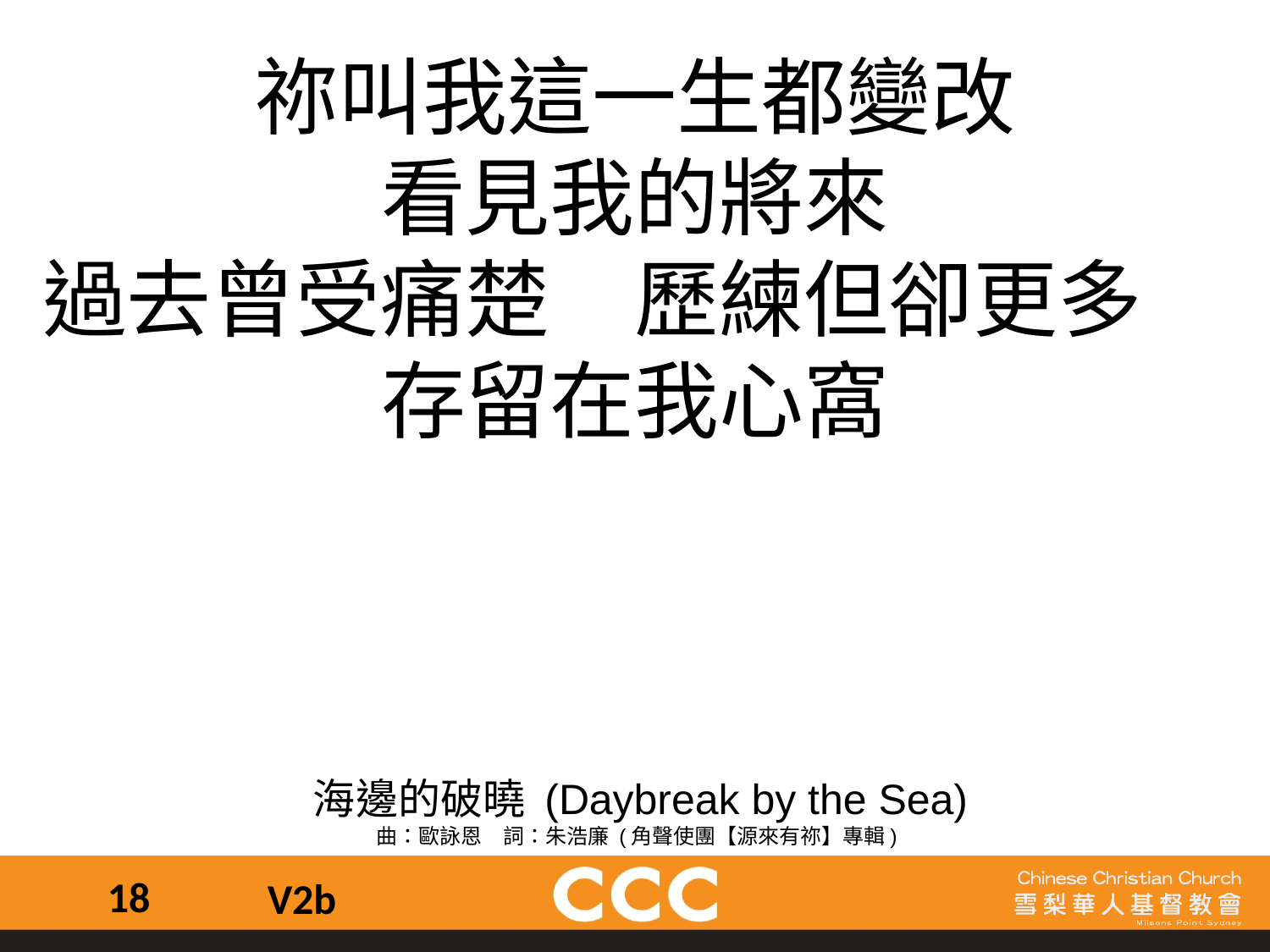

祢叫我這一生都變改
看見我的將來
過去曾受痛楚　歷練但卻更多　存留在我心窩
 海邊的破曉 (Daybreak by the Sea)
曲：歐詠恩　詞：朱浩廉 (角聲使團【源來有祢】專輯)
18
V2b